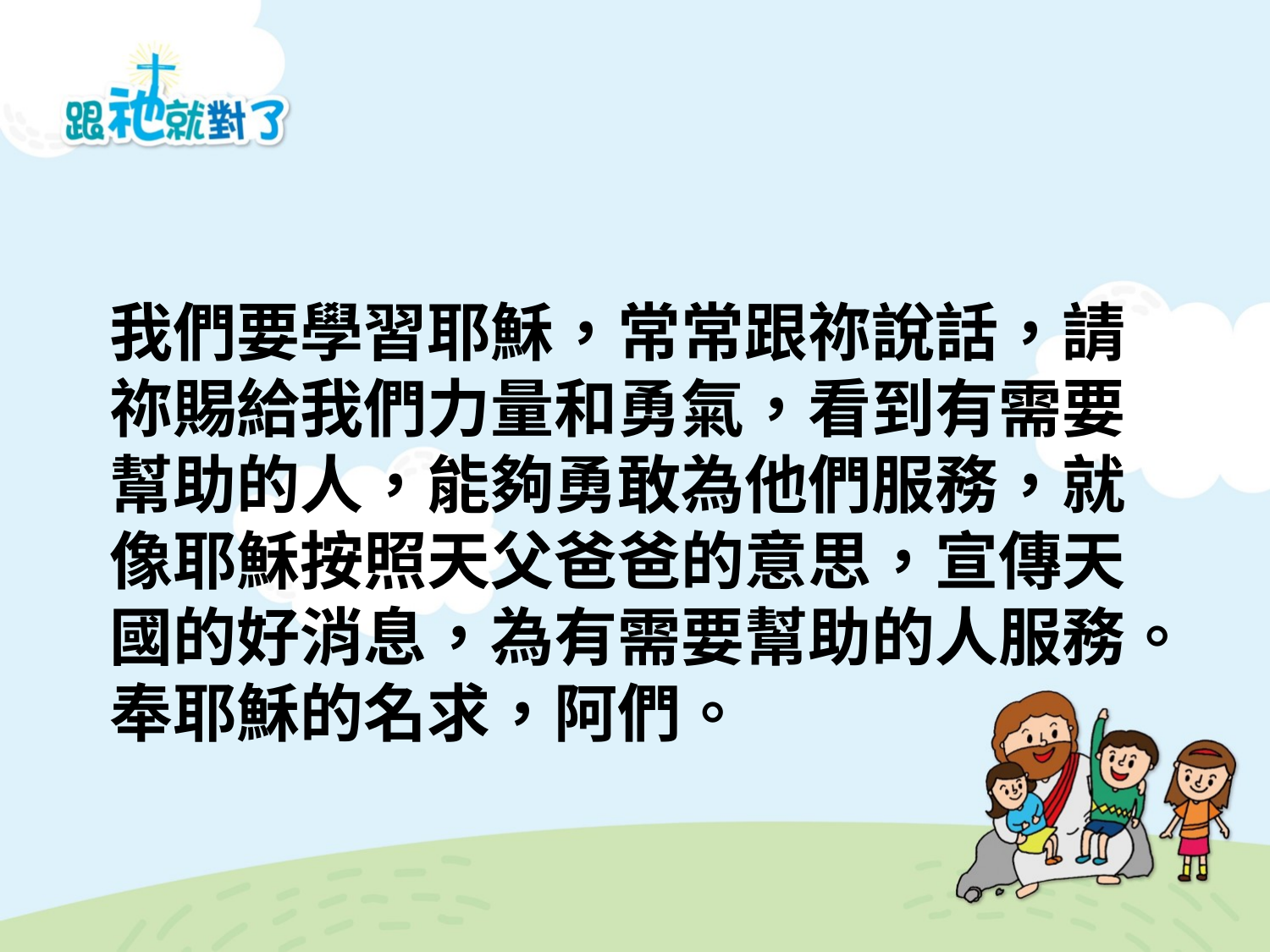

我們要學習耶穌，常常跟祢說話，請祢賜給我們力量和勇氣，看到有需要幫助的人，能夠勇敢為他們服務，就像耶穌按照天父爸爸的意思，宣傳天國的好消息，為有需要幫助的人服務。奉耶穌的名求，阿們。